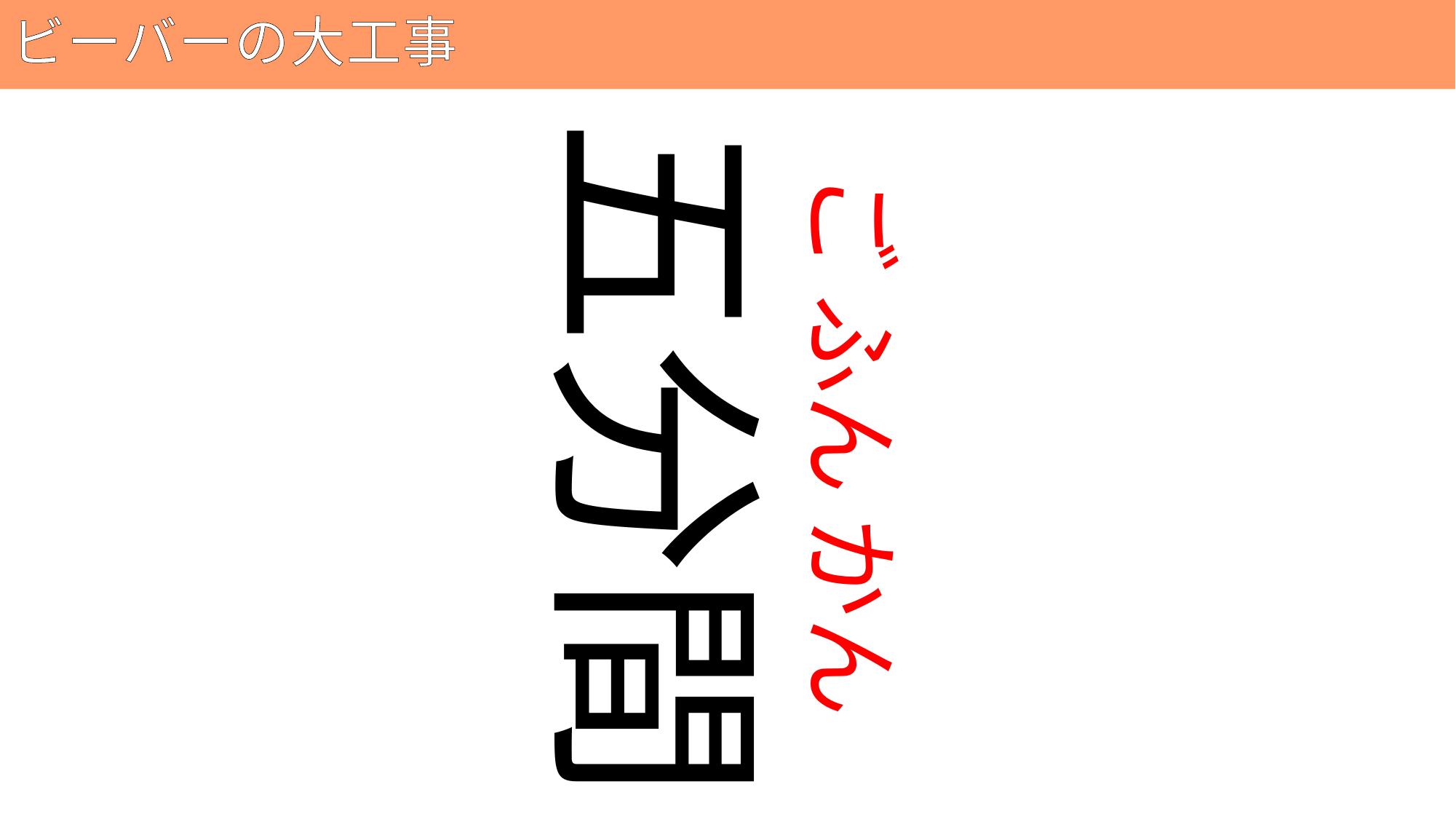

# ビーバーの大工事
14
五分間
ご ふん かん